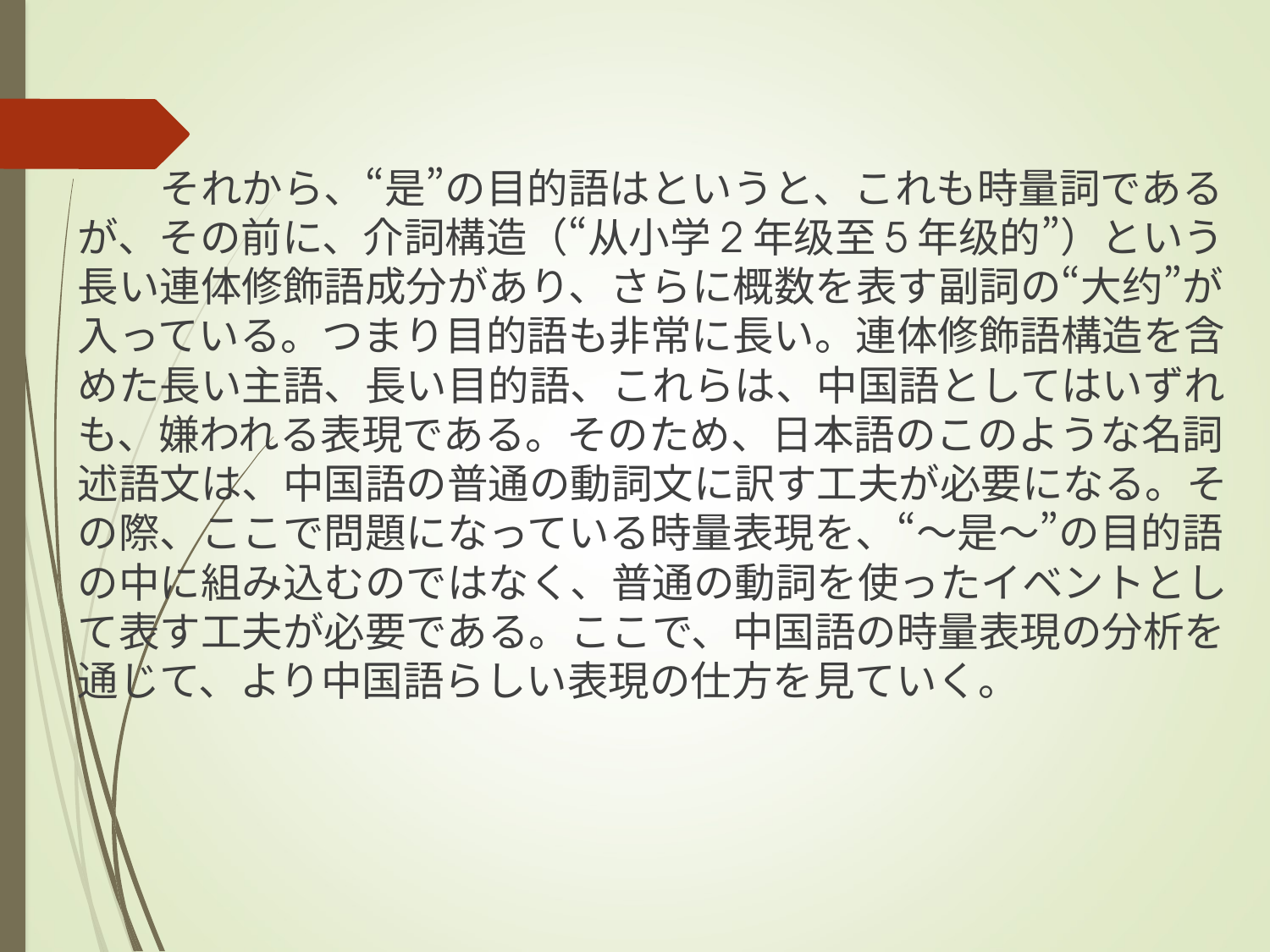

それから、“是”の目的語はというと、これも時量詞であるが、その前に、介詞構造（“从小学2年级至5年级的”）という長い連体修飾語成分があり、さらに概数を表す副詞の“大约”が入っている。つまり目的語も非常に長い。連体修飾語構造を含めた長い主語、長い目的語、これらは、中国語としてはいずれも、嫌われる表現である。そのため、日本語のこのような名詞述語文は、中国語の普通の動詞文に訳す工夫が必要になる。その際、ここで問題になっている時量表現を、“～是～”の目的語の中に組み込むのではなく、普通の動詞を使ったイベントとして表す工夫が必要である。ここで、中国語の時量表現の分析を通じて、より中国語らしい表現の仕方を見ていく。